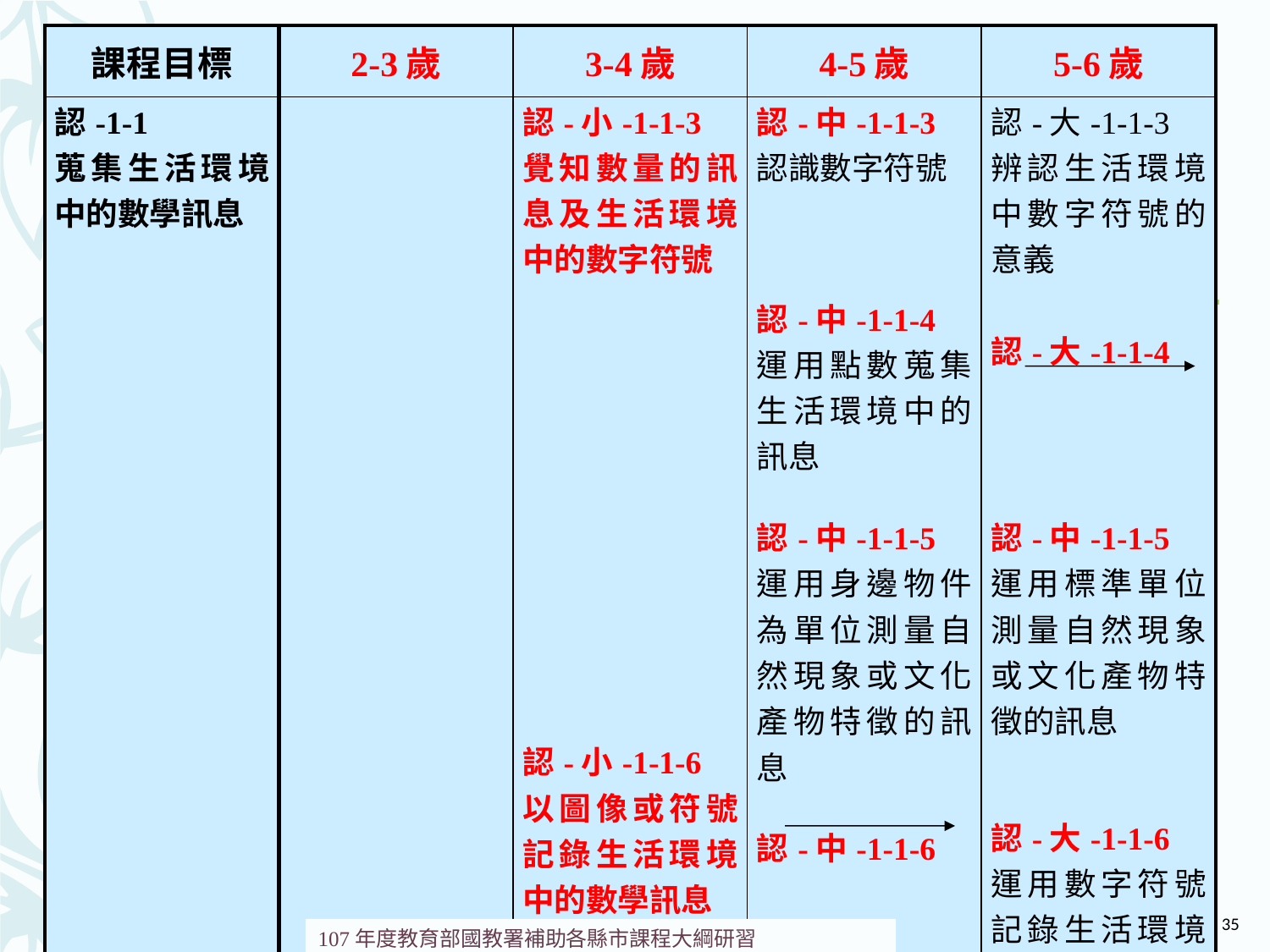

| 課程目標 | 2-3歲 | 3-4歲 | 4-5歲 | 5-6歲 |
| --- | --- | --- | --- | --- |
| 認-1-1 蒐集生活環境中的數學訊息 |  | 認-小-1-1-3 覺知數量的訊息及生活環境中的數字符號 認-小-1-1-6 以圖像或符號記錄生活環境中的數學訊息 | 認-中-1-1-3 認識數字符號 認-中-1-1-4 運用點數蒐集生活環境中的訊息 認-中-1-1-5 運用身邊物件為單位測量自然現象或文化產物特徵的訊息 認-中-1-1-6 | 認-大-1-1-3 辨認生活環境中數字符號的意義 認-大-1-1-4 認-中-1-1-5 運用標準單位測量自然現象或文化產物特徵的訊息 認-大-1-1-6 運用數字符號記錄生活環境中的訊息 |

35
107年度教育部國教署補助各縣市課程大綱研習